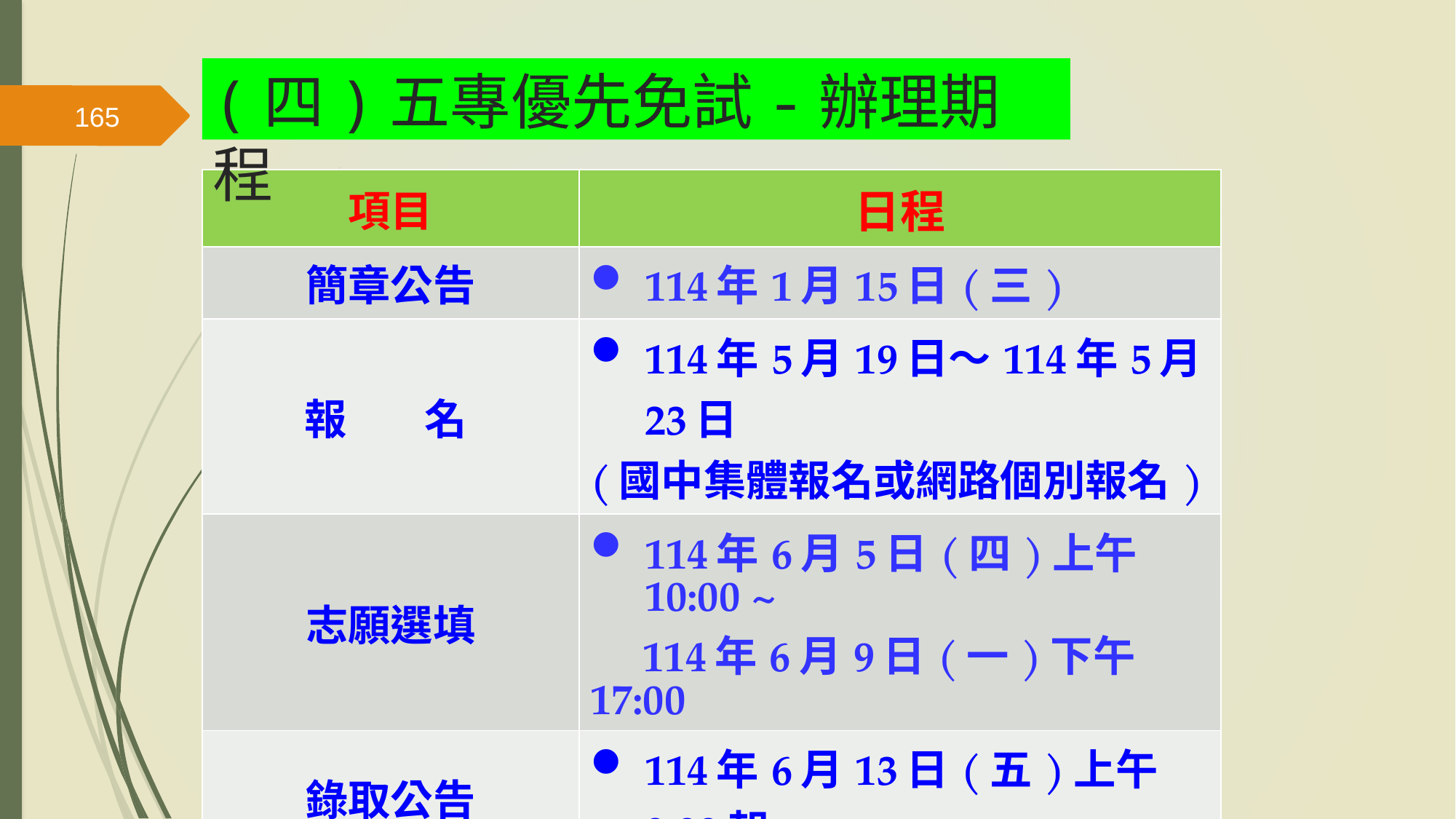

(四)五專優先免試-辦理期程
165
| 項目 | 日程 |
| --- | --- |
| 簡章公告 | 114年1月15日(三) |
| 報 名 | 114年5月19日～114年5月23日 (國中集體報名或網路個別報名) |
| 志願選填 | 114年6月5日(四)上午10:00 ~ 114年6月9日(一)下午17:00 |
| 錄取公告 | 114年6月13日(五)上午9:00起 |
| 錄取報到與放棄錄取資格截止日 | 114年6月17日(二)中午12:00止 |